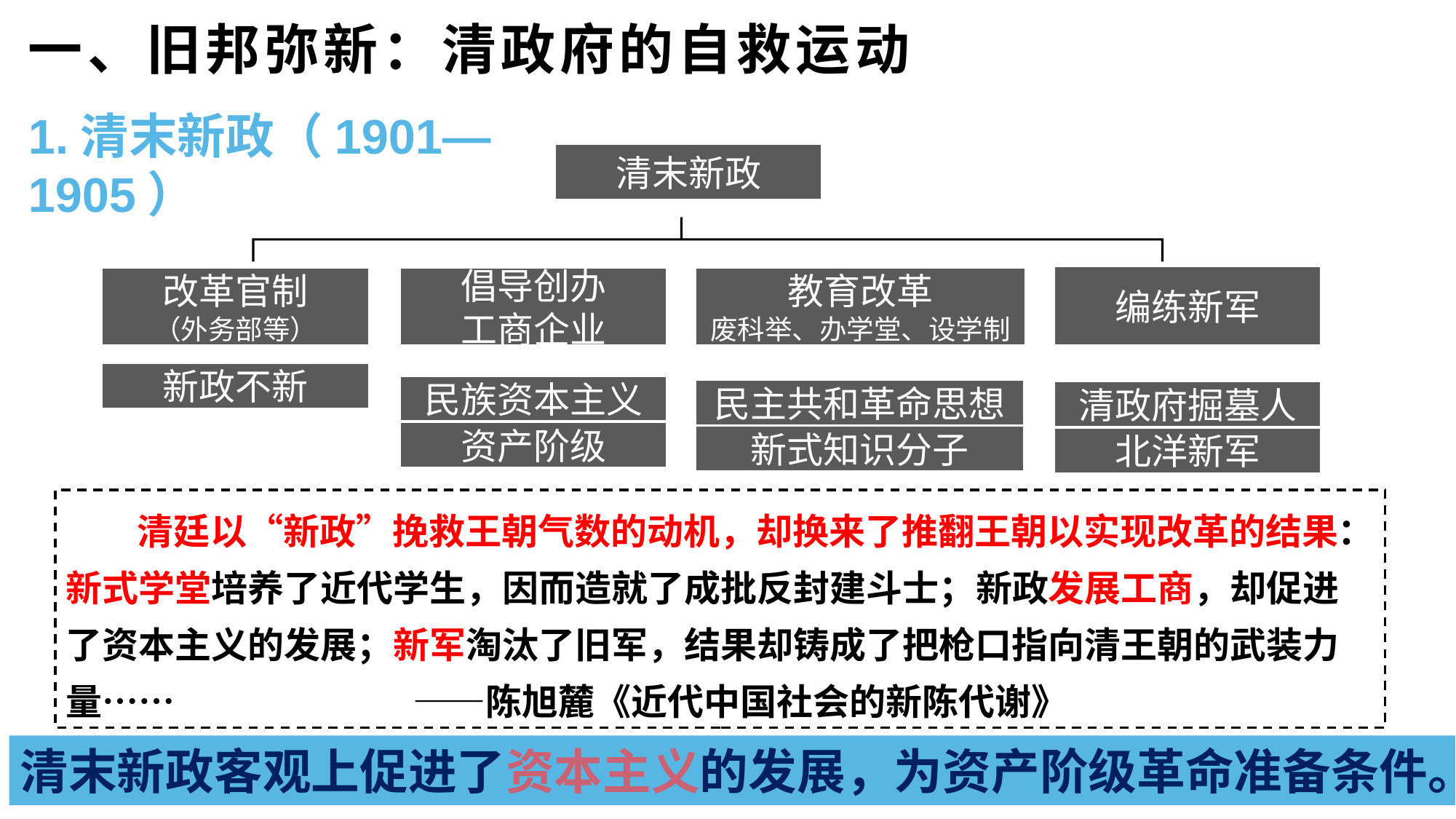

# 一、旧邦弥新：清政府的自救运动
1.清末新政（1901—1905）
清末新政

编练新军
改革官制
（外务部等）
倡导创办
工商企业
教育改革
废科举、办学堂、设学制
新政不新
民族资本主义
资产阶级
民主共和革命思想
新式知识分子
清政府掘墓人
北洋新军
 清廷以“新政”挽救王朝气数的动机，却换来了推翻王朝以实现改革的结果：新式学堂培养了近代学生，因而造就了成批反封建斗士；新政发展工商，却促进了资本主义的发展；新军淘汰了旧军，结果却铸成了把枪口指向清王朝的武装力量……                             ——陈旭麓《近代中国社会的新陈代谢》
清末新政客观上促进了资本主义的发展，为资产阶级革命准备条件。
影响：①未能使清政府摆脱内外交困的局面；②客观上有利于中国民族工业的发展。